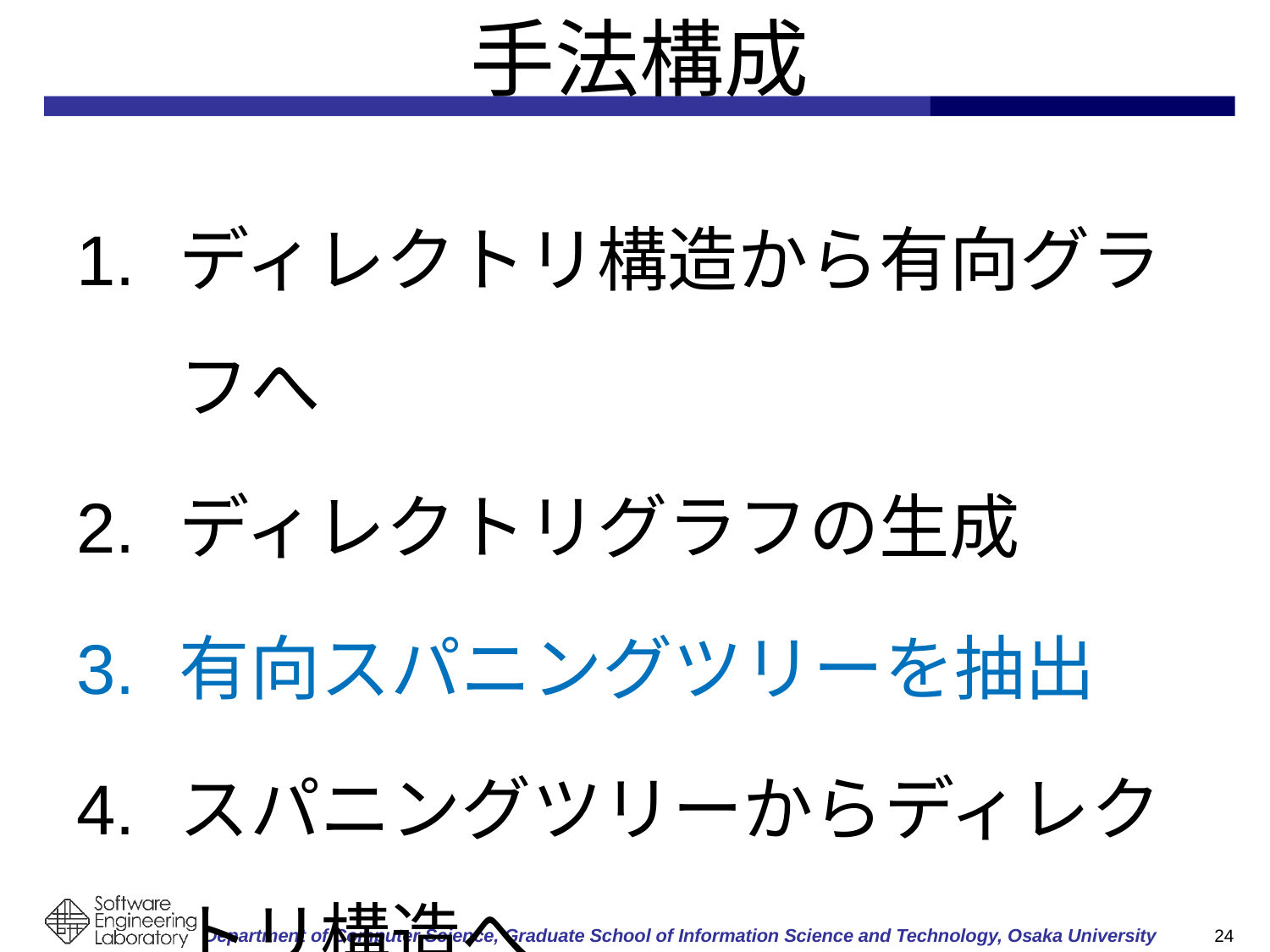

# 手法構成
ディレクトリ構造から有向グラフへ
ディレクトリグラフの生成
有向スパニングツリーを抽出
スパニングツリーからディレクトリ構造へ

24